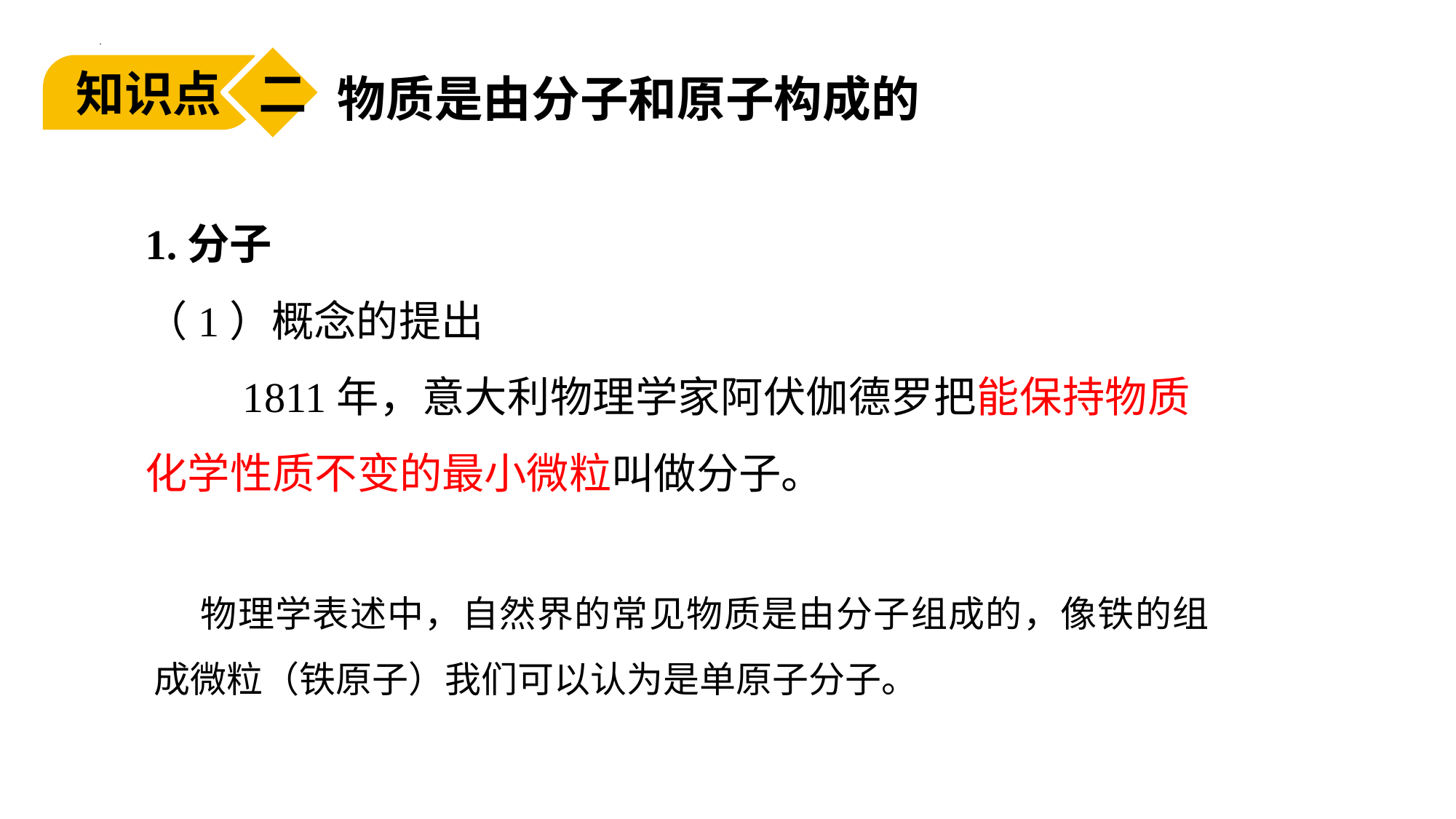

二
物质是由分子和原子构成的
知识点
1.分子
（1）概念的提出
         1811年，意大利物理学家阿伏伽德罗把能保持物质化学性质不变的最小微粒叫做分子。
    物理学表述中，自然界的常见物质是由分子组成的，像铁的组成微粒（铁原子）我们可以认为是单原子分子。